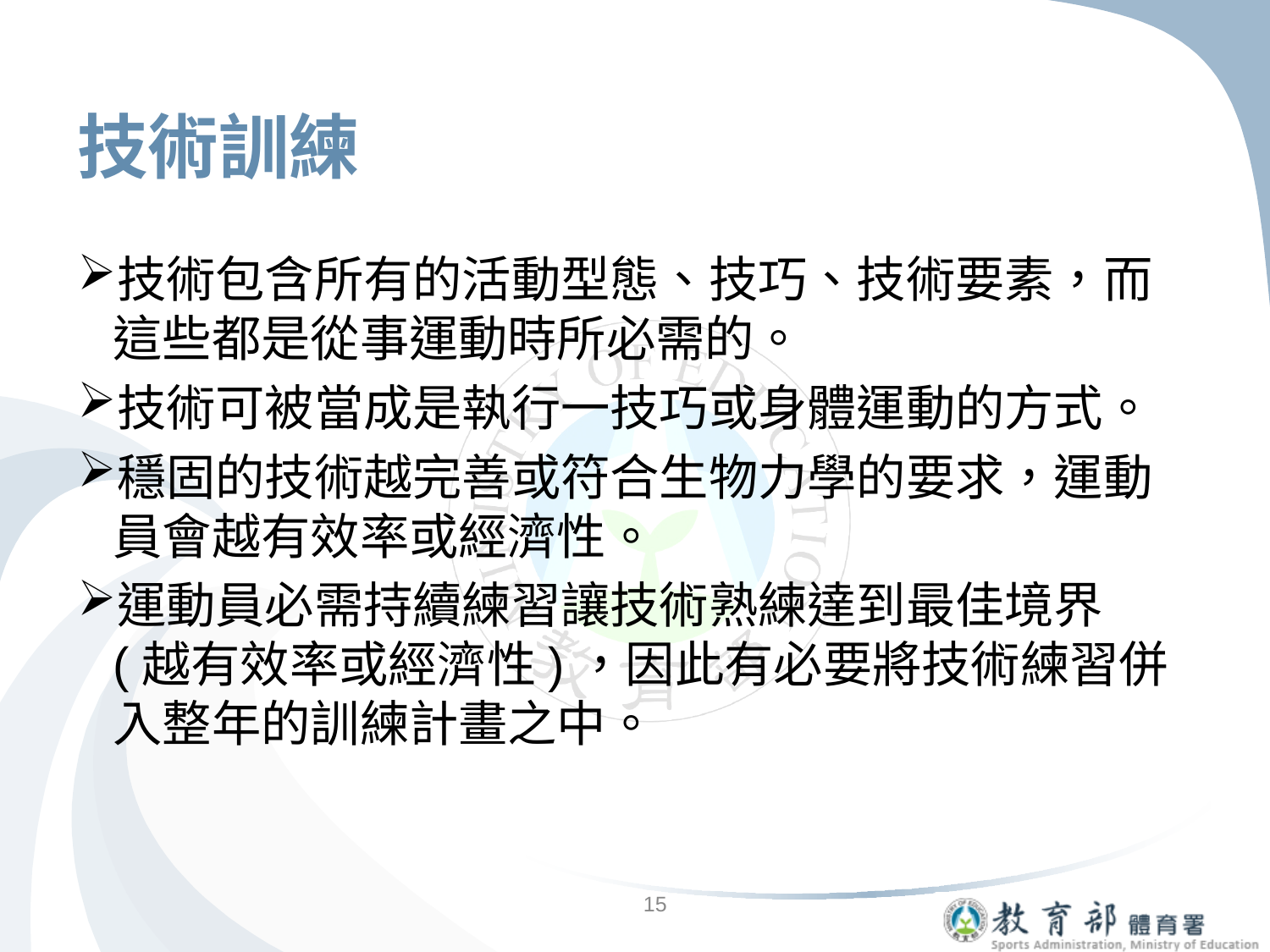

# 技術訓練
技術包含所有的活動型態、技巧、技術要素，而這些都是從事運動時所必需的。
技術可被當成是執行一技巧或身體運動的方式。
穩固的技術越完善或符合生物力學的要求，運動員會越有效率或經濟性。
運動員必需持續練習讓技術熟練達到最佳境界 (越有效率或經濟性)，因此有必要將技術練習併入整年的訓練計畫之中。
15